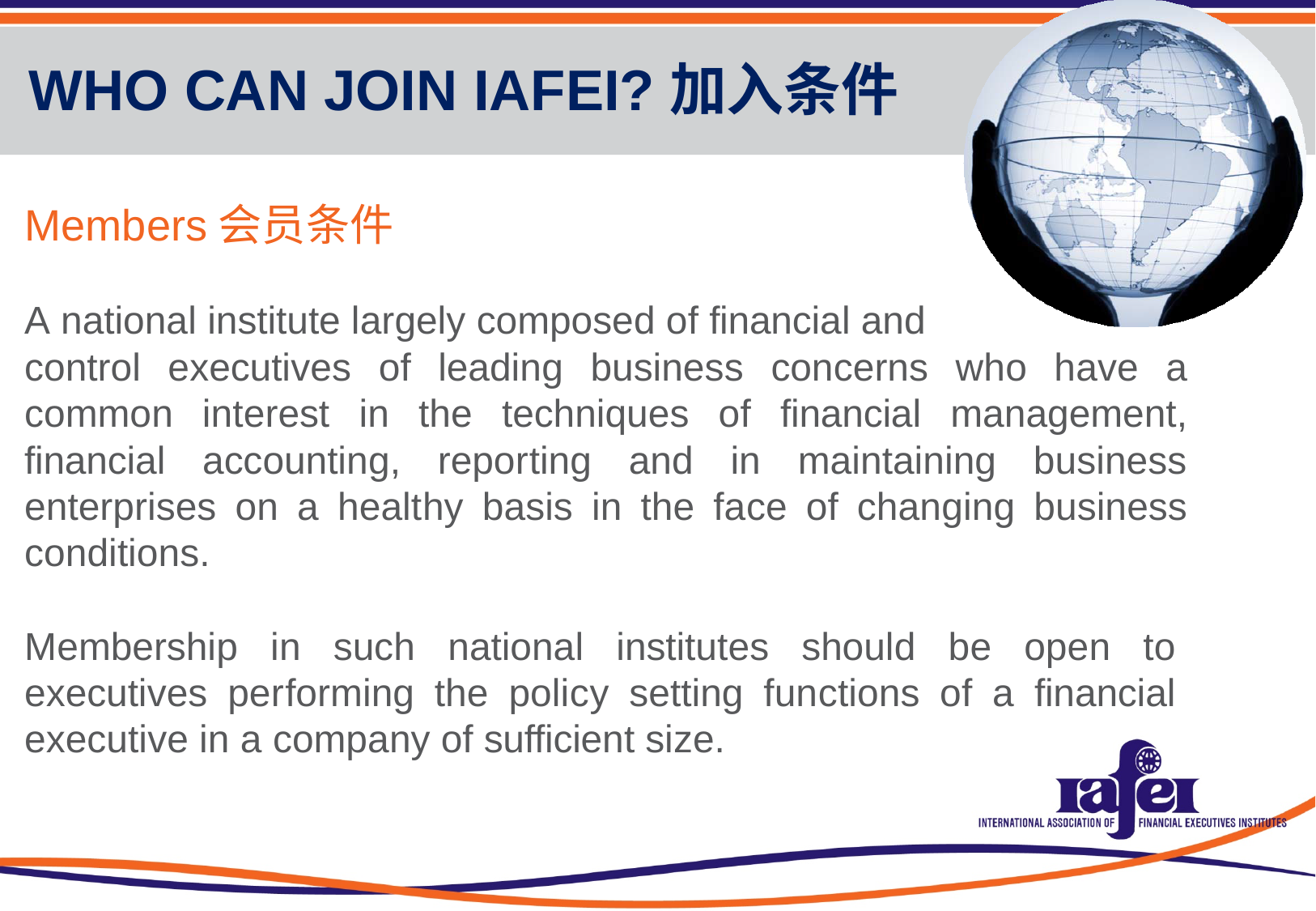

WHO CAN JOIN IAFEI?加入条件
Members会员条件

A national institute largely composed of financial and
control executives of leading business concerns who have a common interest in the techniques of financial management, financial accounting, reporting and in maintaining business enterprises on a healthy basis in the face of changing business conditions.

Membership in such national institutes should be open to executives performing the policy setting functions of a financial executive in a company of sufficient size.